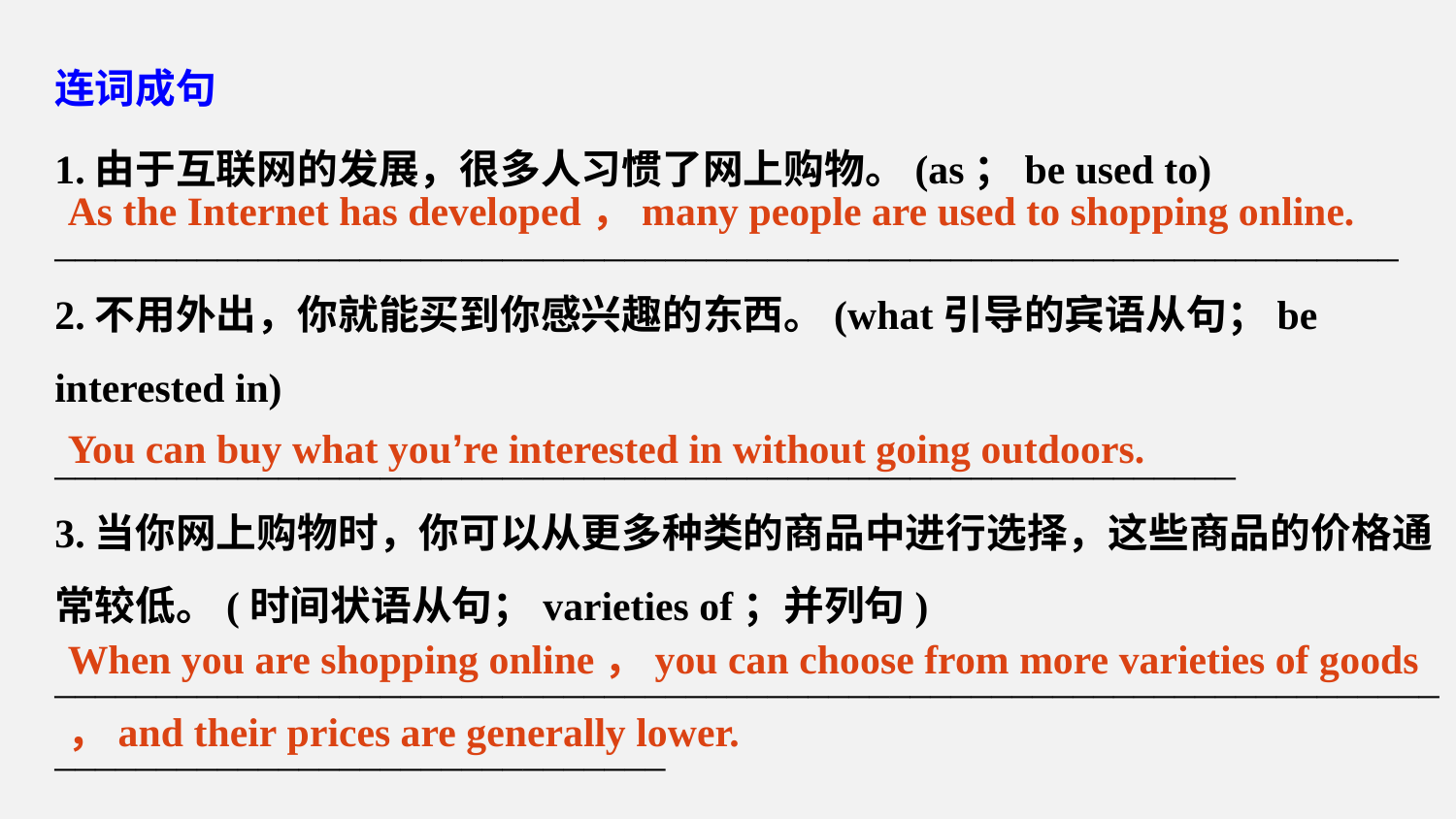

连词成句
1.由于互联网的发展，很多人习惯了网上购物。(as；be used to)
__________________________________________________________________
2.不用外出，你就能买到你感兴趣的东西。(what引导的宾语从句；be interested in)
__________________________________________________________
3.当你网上购物时，你可以从更多种类的商品中进行选择，这些商品的价格通常较低。(时间状语从句；varieties of；并列句)
__________________________________________________________________________________________________
As the Internet has developed，many people are used to shopping online.
You can buy what you’re interested in without going outdoors.
When you are shopping online，you can choose from more varieties of goods，and their prices are generally lower.